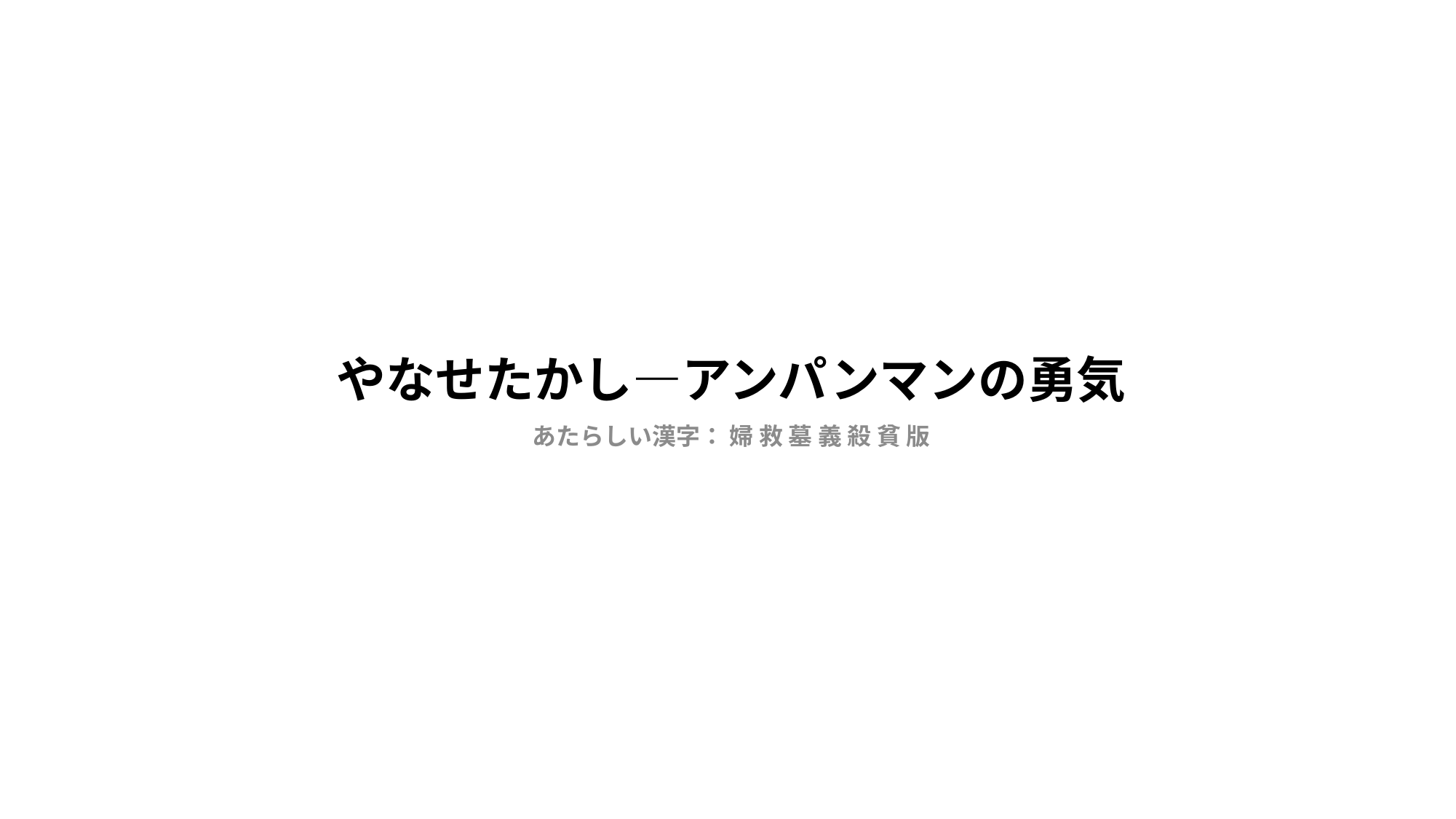

# やなせたかし―アンパンマンの勇気
あたらしい漢字： 婦 救 墓 義 殺 貧 版